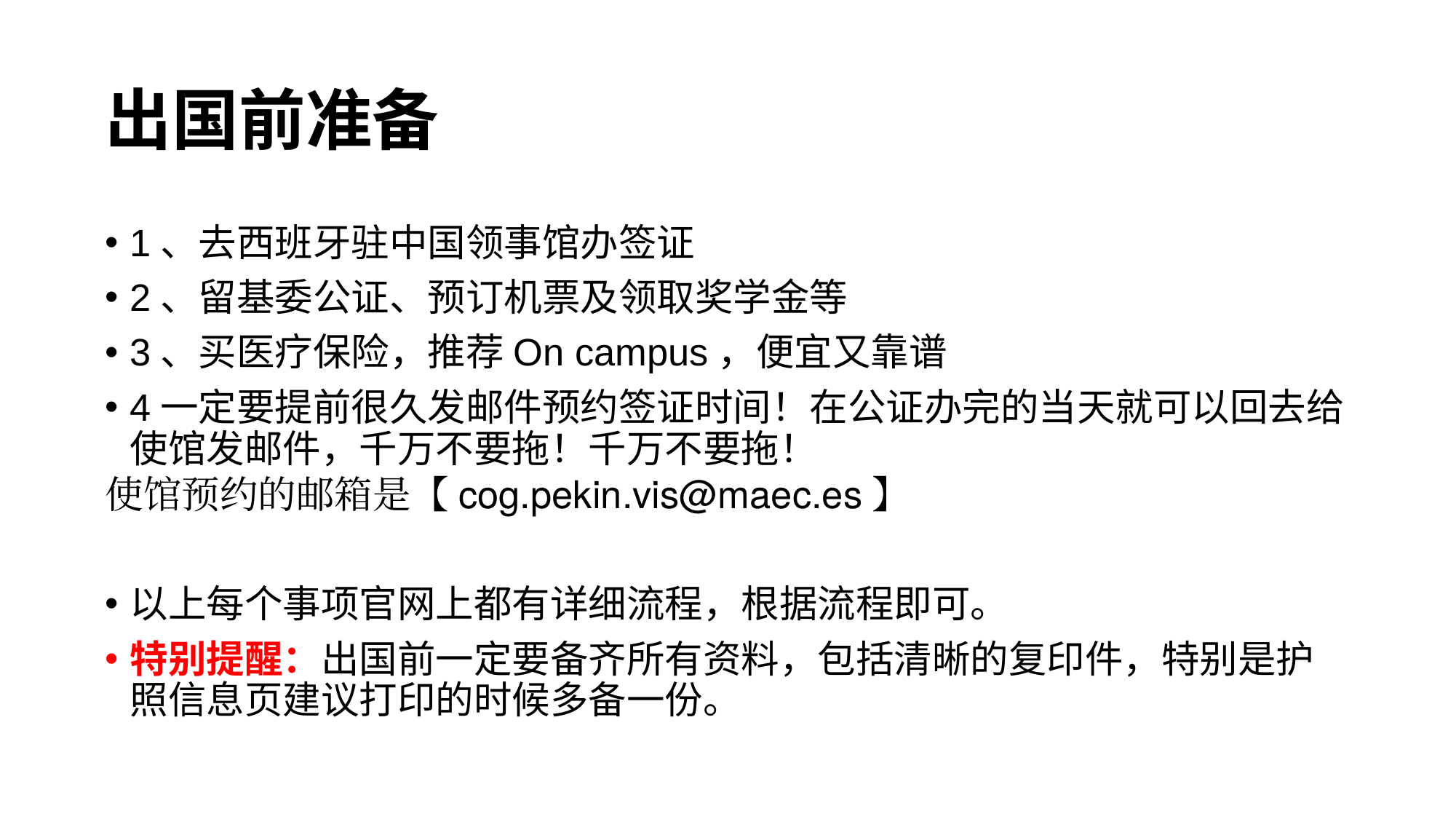

# 出国前准备
1、去西班牙驻中国领事馆办签证
2、留基委公证、预订机票及领取奖学金等
3、买医疗保险，推荐On campus，便宜又靠谱
4一定要提前很久发邮件预约签证时间！在公证办完的当天就可以回去给使馆发邮件，千万不要拖！千万不要拖！
使馆预约的邮箱是【cog.pekin.vis@maec.es】

以上每个事项官网上都有详细流程，根据流程即可。
特别提醒：出国前一定要备齐所有资料，包括清晰的复印件，特别是护照信息页建议打印的时候多备一份。